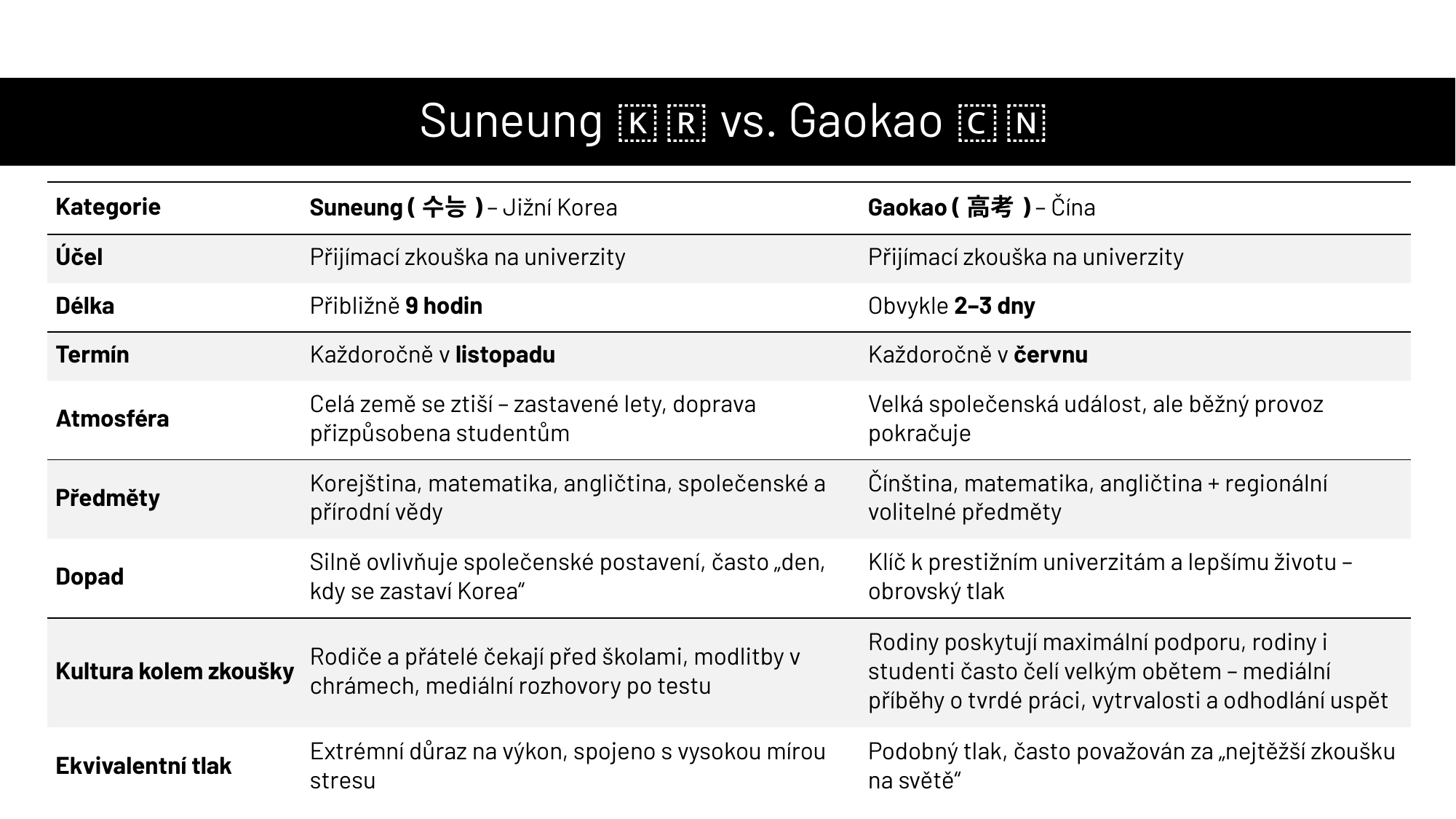

# Suneung 🇰🇷 vs. Gaokao 🇨🇳

| Kategorie | Suneung (수능) – Jižní Korea | Gaokao (高考) – Čína |
| --- | --- | --- |
| Účel | Přijímací zkouška na univerzity | Přijímací zkouška na univerzity |
| Délka | Přibližně 9 hodin | Obvykle 2–3 dny |
| Termín | Každoročně v listopadu | Každoročně v červnu |
| Atmosféra | Celá země se ztiší – zastavené lety, doprava přizpůsobena studentům | Velká společenská událost, ale běžný provoz pokračuje |
| Předměty | Korejština, matematika, angličtina, společenské a přírodní vědy | Čínština, matematika, angličtina + regionální volitelné předměty |
| Dopad | Silně ovlivňuje společenské postavení, často „den, kdy se zastaví Korea“ | Klíč k prestižním univerzitám a lepšímu životu – obrovský tlak |
| Kultura kolem zkoušky | Rodiče a přátelé čekají před školami, modlitby v chrámech, mediální rozhovory po testu | Rodiny poskytují maximální podporu, rodiny i studenti často čelí velkým obětem – mediální příběhy o tvrdé práci, vytrvalosti a odhodlání uspět |
| Ekvivalentní tlak | Extrémní důraz na výkon, spojeno s vysokou mírou stresu | Podobný tlak, často považován za „nejtěžší zkoušku na světě“ |